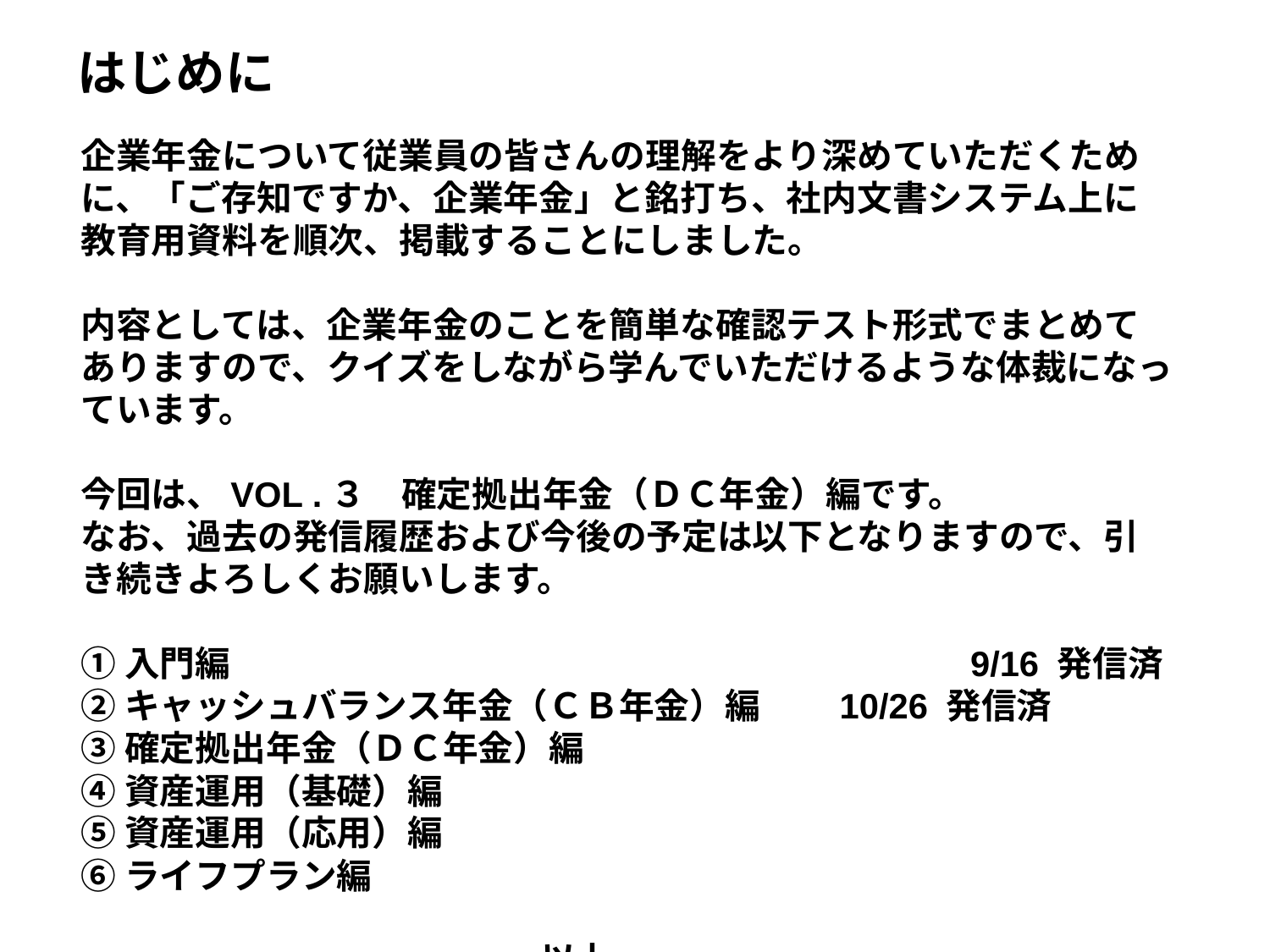

はじめに
企業年金について従業員の皆さんの理解をより深めていただくために、「ご存知ですか、企業年金」と銘打ち、社内文書システム上に教育用資料を順次、掲載することにしました。

内容としては、企業年金のことを簡単な確認テスト形式でまとめてありますので、クイズをしながら学んでいただけるような体裁になっています。

今回は、VOL .３　確定拠出年金（ＤＣ年金）編です。
なお、過去の発信履歴および今後の予定は以下となりますので、引き続きよろしくお願いします。

①入門編　　　　　　　　　　　　　　　　　　　　   9/16 発信済
②キャッシュバランス年金（ＣＢ年金）編　　10/26 発信済
③確定拠出年金（ＤＣ年金）編
④資産運用（基礎）編
⑤資産運用（応用）編
⑥ライフプラン編
　　　　　　　　　　　　　　　　　　　　　　　　　　　　　　　　　　　　　　　　　　　以上